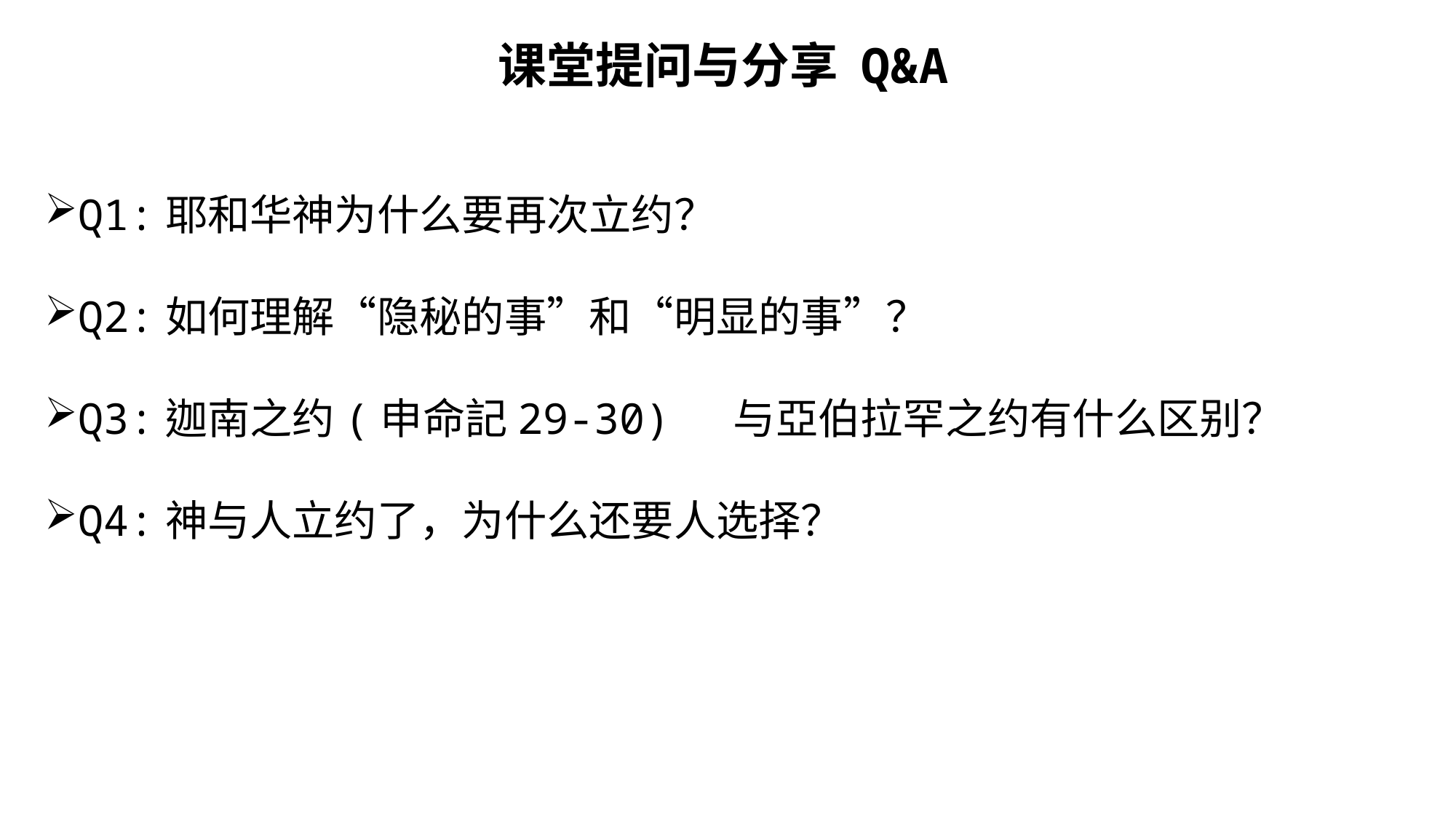

课堂提问与分享 Q&A

Q1:耶和华神为什么要再次立约？

Q2:如何理解“隐秘的事”和“明显的事”？
Q3:迦南之约(申命記29-30)	与亞伯拉罕之约有什么区别？

Q4:神与人立约了，为什么还要人选择？